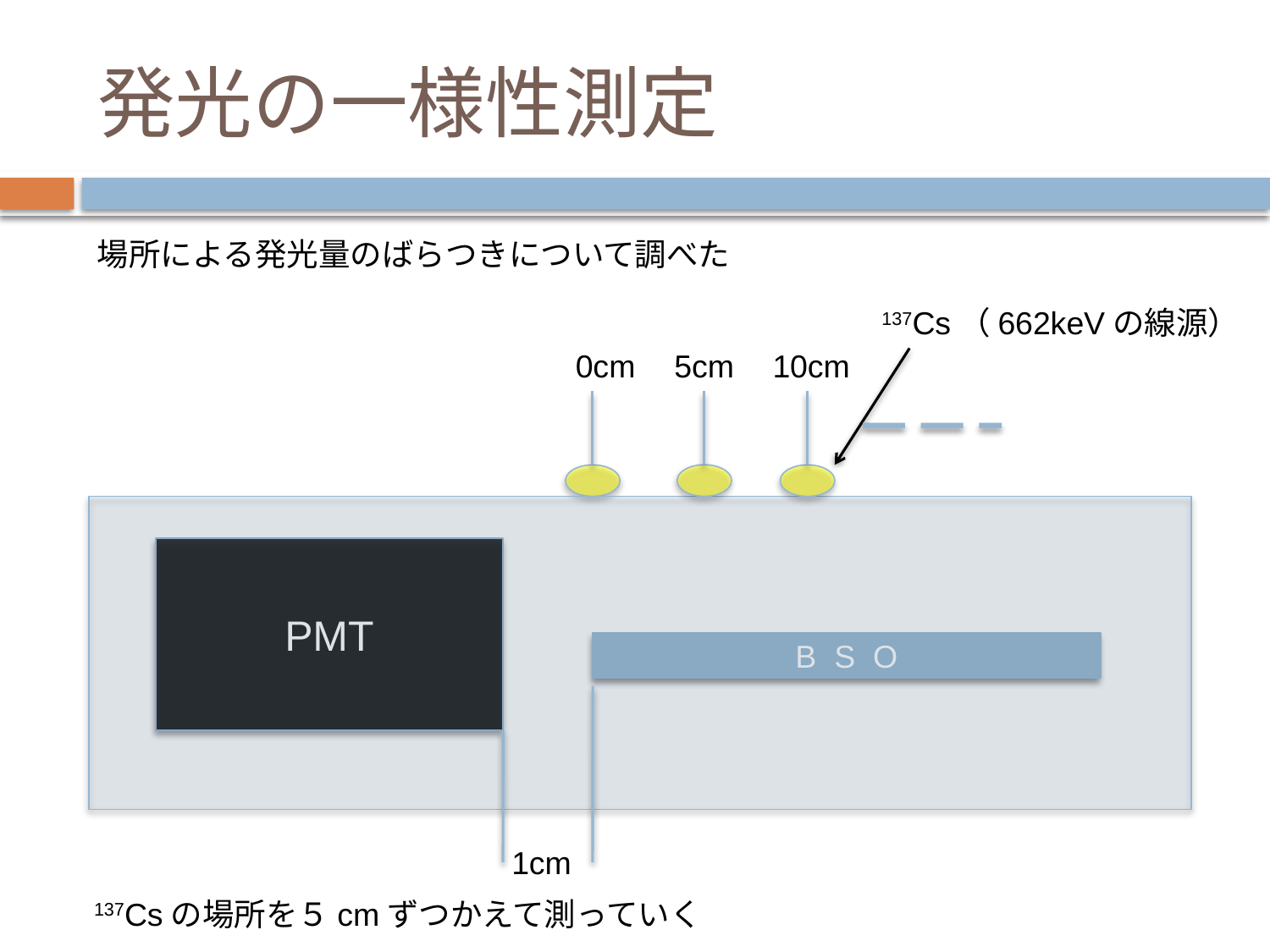

# 発光の一様性測定
場所による発光量のばらつきについて調べた
137Cs（662keVの線源）
0cm
5cm
10cm

PMT
B  S  O
1cm
137Csの場所を５cmずつかえて測っていく